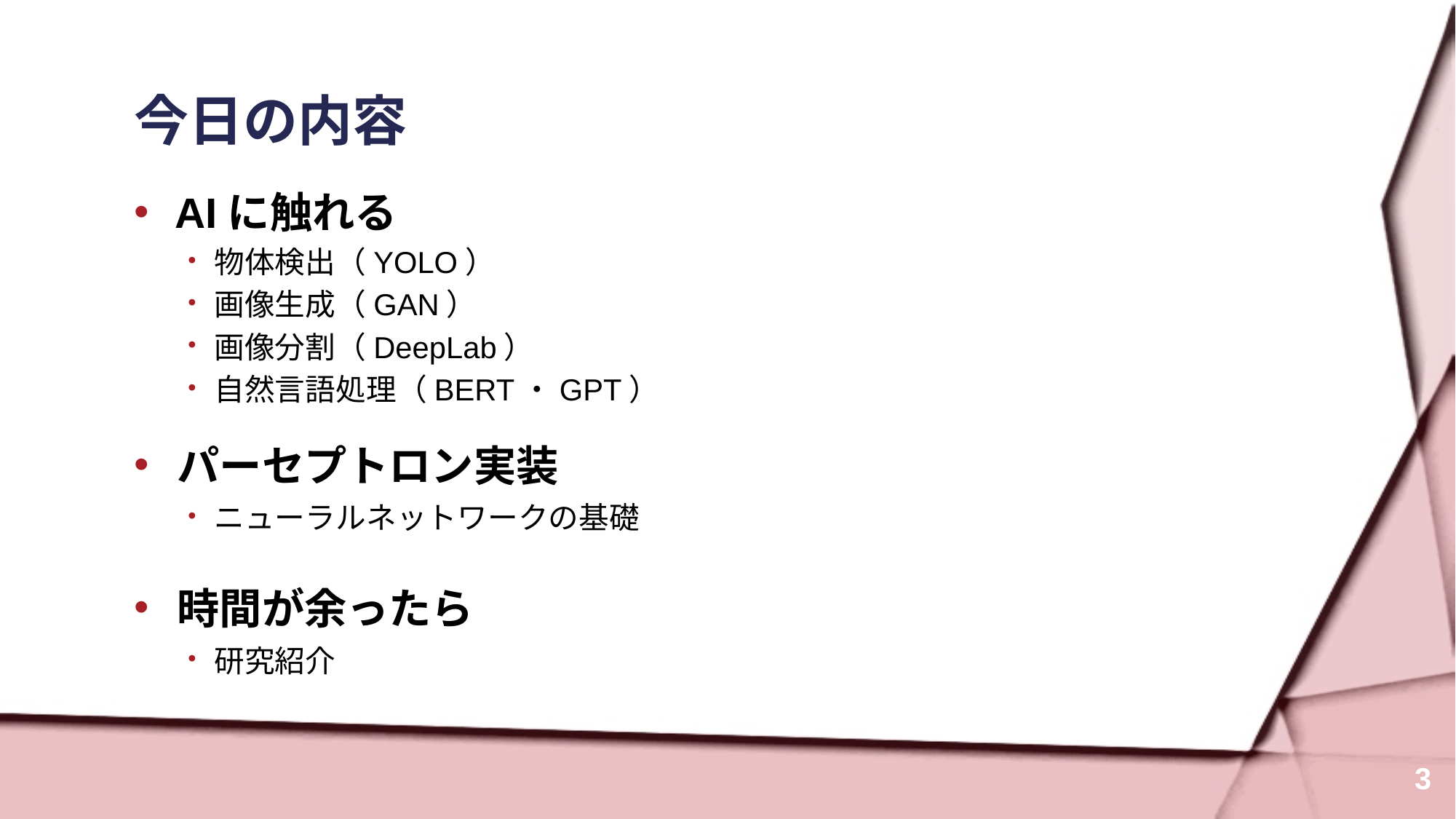

# 今日の内容
AIに触れる
物体検出（YOLO）
画像生成（GAN）
画像分割（DeepLab）
自然言語処理（BERT・GPT）

パーセプトロン実装
ニューラルネットワークの基礎

時間が余ったら
研究紹介

3